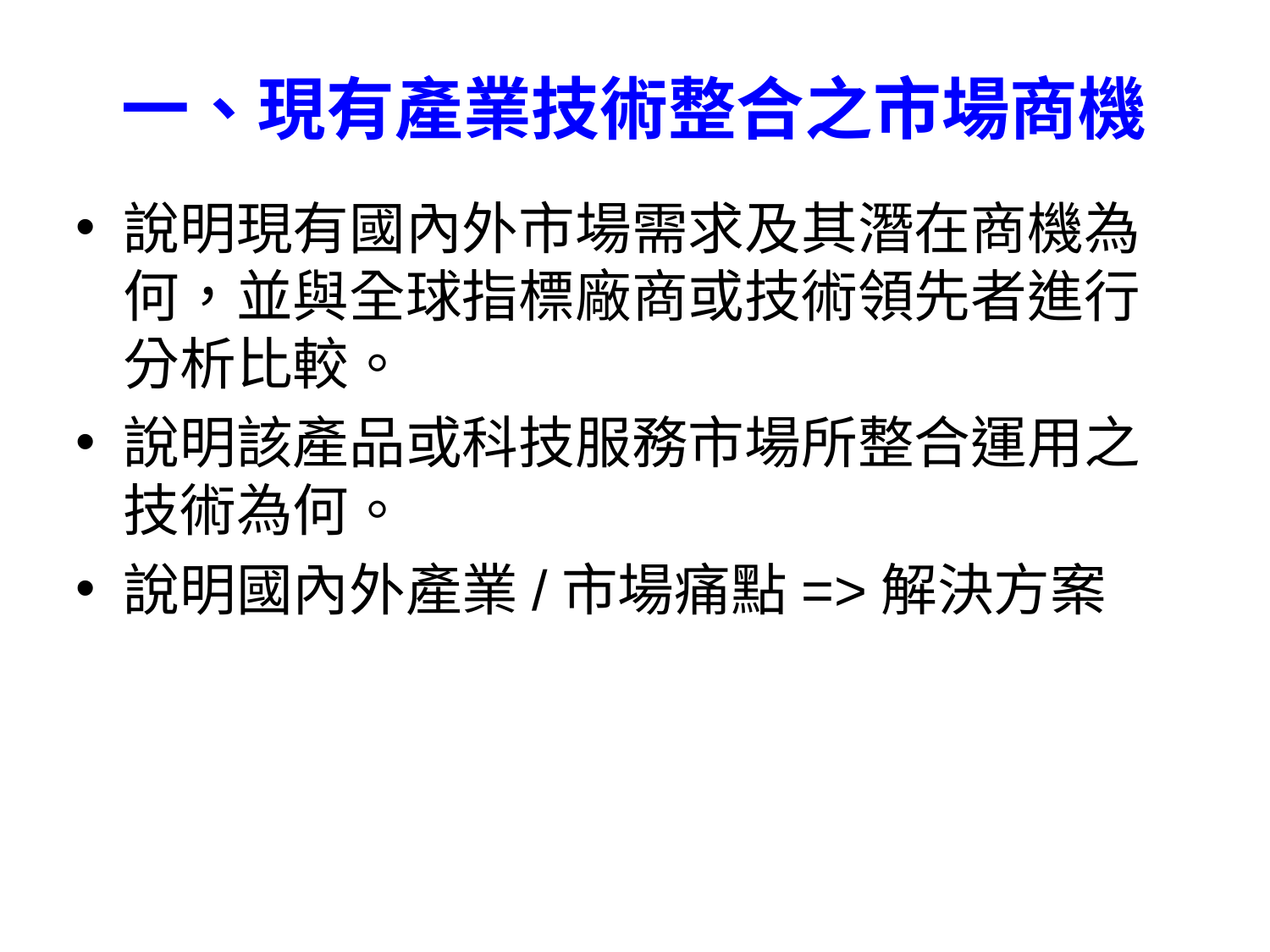

# 一、現有產業技術整合之市場商機
說明現有國內外市場需求及其潛在商機為何，並與全球指標廠商或技術領先者進行分析比較。
說明該產品或科技服務市場所整合運用之技術為何。
說明國內外產業/市場痛點=>解決方案